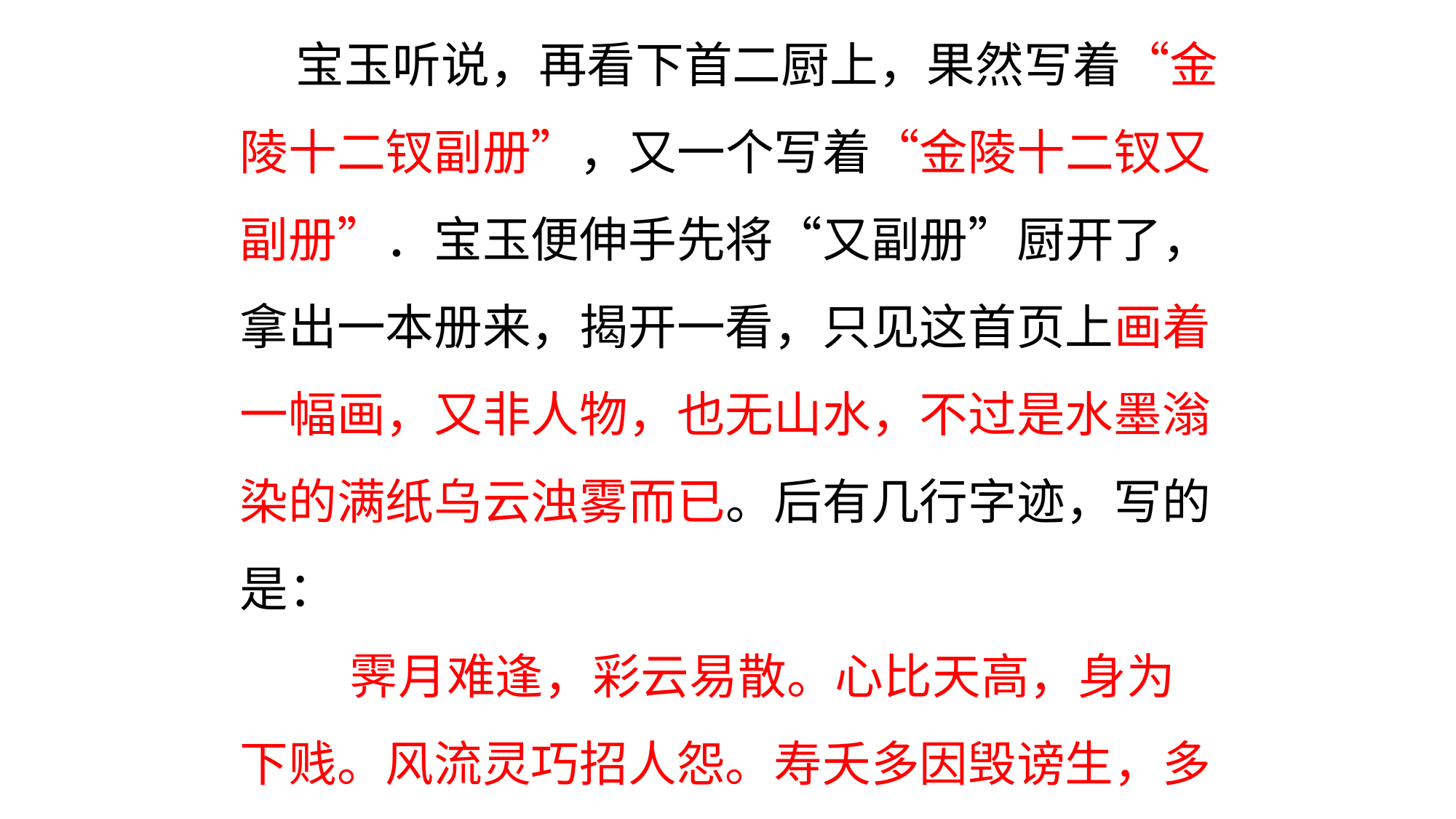

宝玉听说，再看下首二厨上，果然写着“金陵十二钗副册”，又一个写着“金陵十二钗又副册”．宝玉便伸手先将“又副册”厨开了，拿出一本册来，揭开一看，只见这首页上画着一幅画，又非人物，也无山水，不过是水墨滃染的满纸乌云浊雾而已。后有几行字迹，写的是：
         霁月难逢，彩云易散。心比天高，身为下贱。风流灵巧招人怨。寿夭多因毁谤生，多情公子空牵念。